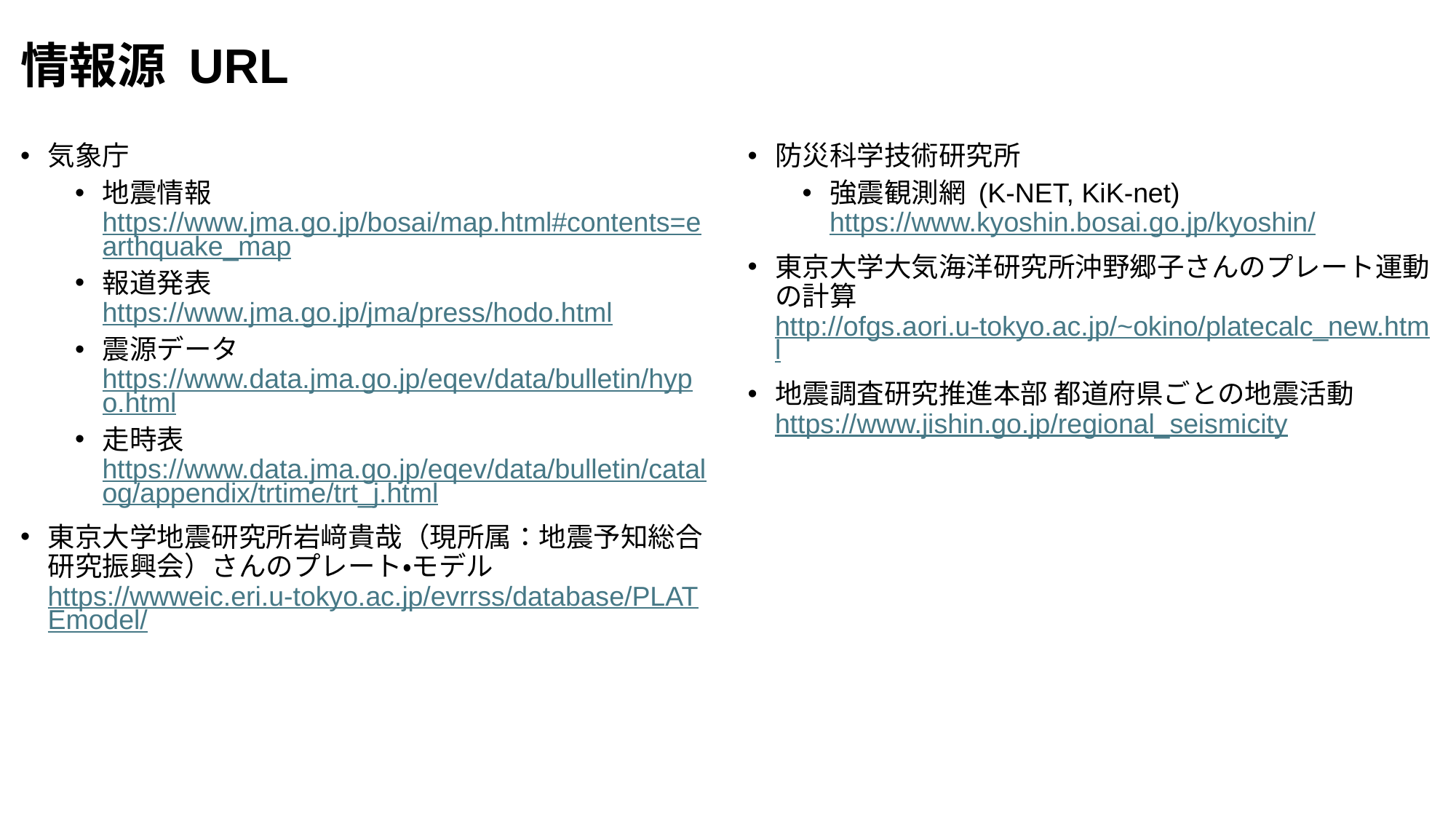

# 情報源 URL
気象庁
地震情報 https://www.jma.go.jp/bosai/map.html#contents=earthquake_map
報道発表
https://www.jma.go.jp/jma/press/hodo.html
震源データ
https://www.data.jma.go.jp/eqev/data/bulletin/hypo.html
走時表
https://www.data.jma.go.jp/eqev/data/bulletin/catalog/appendix/trtime/trt_j.html
東京大学地震研究所岩﨑貴哉（現所属：地震予知総合研究振興会）さんのプレート・モデル
https://wwweic.eri.u-tokyo.ac.jp/evrrss/database/PLATEmodel/
防災科学技術研究所
強震観測網 (K-NET, KiK-net) https://www.kyoshin.bosai.go.jp/kyoshin/
東京大学大気海洋研究所沖野郷子さんのプレート運動の計算
http://ofgs.aori.u-tokyo.ac.jp/~okino/platecalc_new.html
地震調査研究推進本部 都道府県ごとの地震活動https://www.jishin.go.jp/regional_seismicity